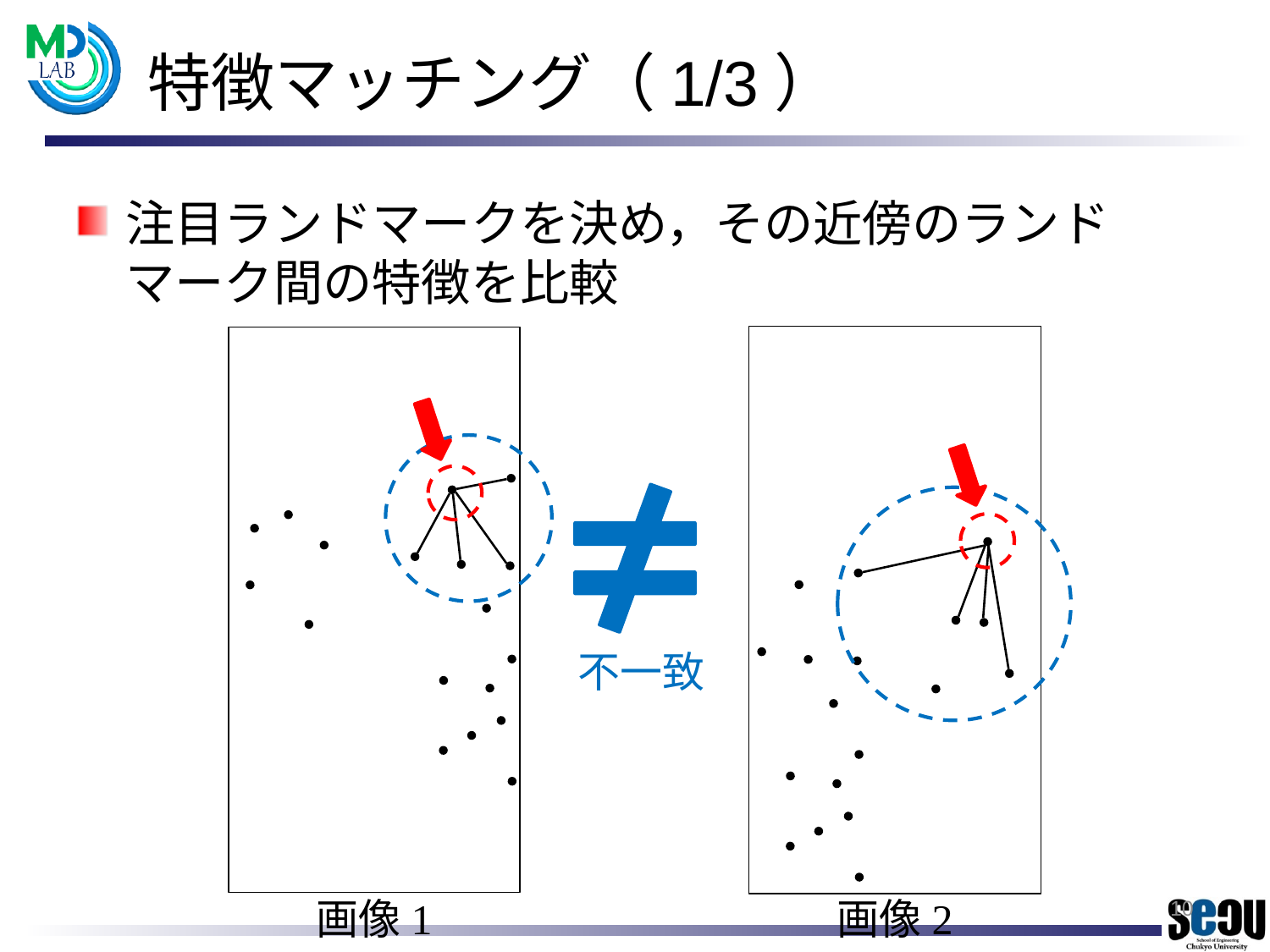

# 特徴マッチング（1/3）
注目ランドマークを決め，その近傍のランドマーク間の特徴を比較

不一致

10
画像1
画像2